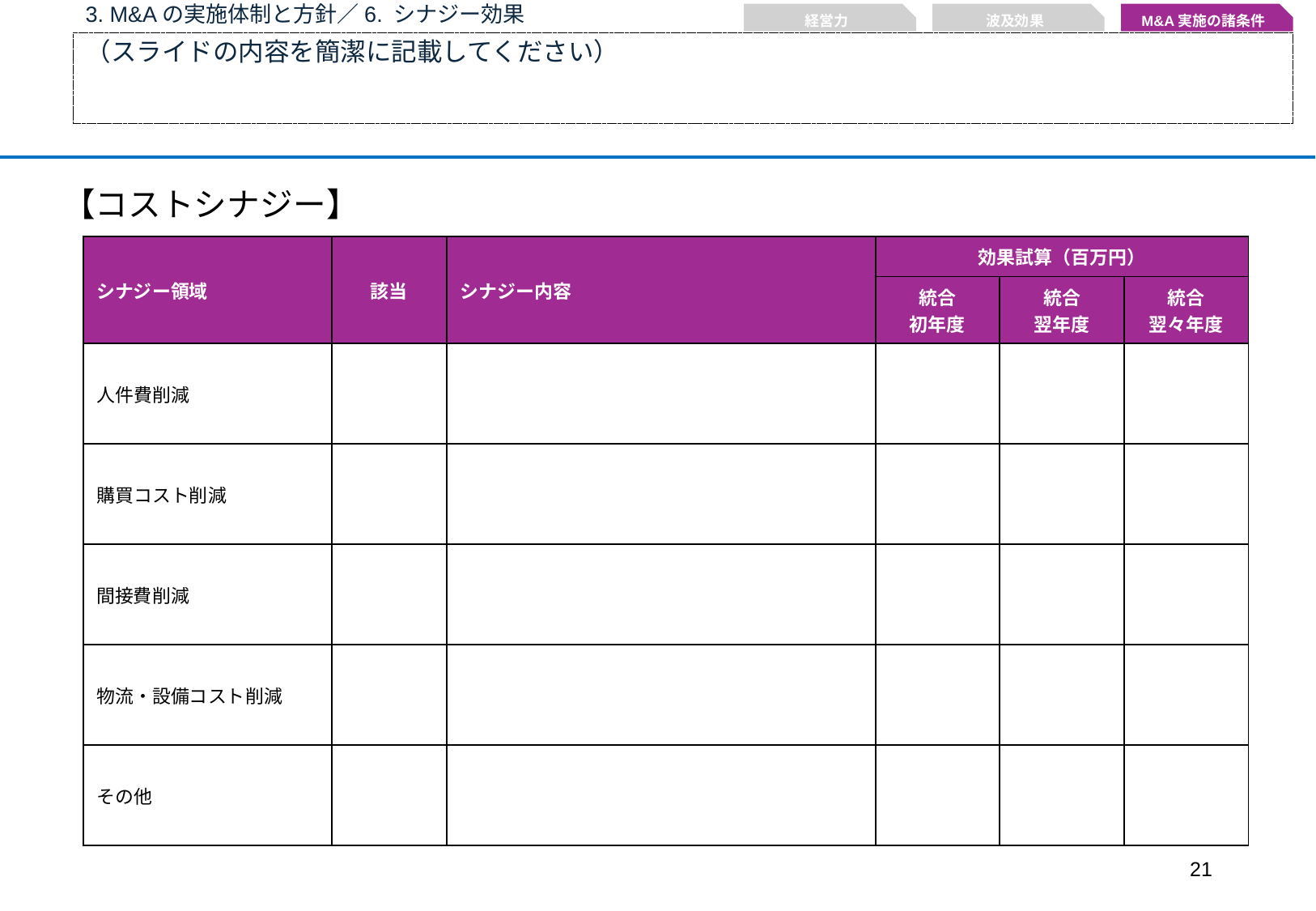

3. M&Aの実施体制と方針／6. シナジー効果
経営力
波及効果
M&A実施の諸条件
（スライドの内容を簡潔に記載してください）
【コストシナジー】
| シナジー領域 | 該当 | シナジー内容 | 効果試算（百万円） |  |  |
| --- | --- | --- | --- | --- | --- |
|  |  |  | 統合 初年度 | 統合 翌年度 | 統合 翌々年度 |
| 人件費削減 |  |  |  |  |  |
| 購買コスト削減 |  |  |  |  |  |
| 間接費削減 |  |  |  |  |  |
| 物流・設備コスト削減 |  |  |  |  |  |
| その他 |  |  |  |  |  |
21